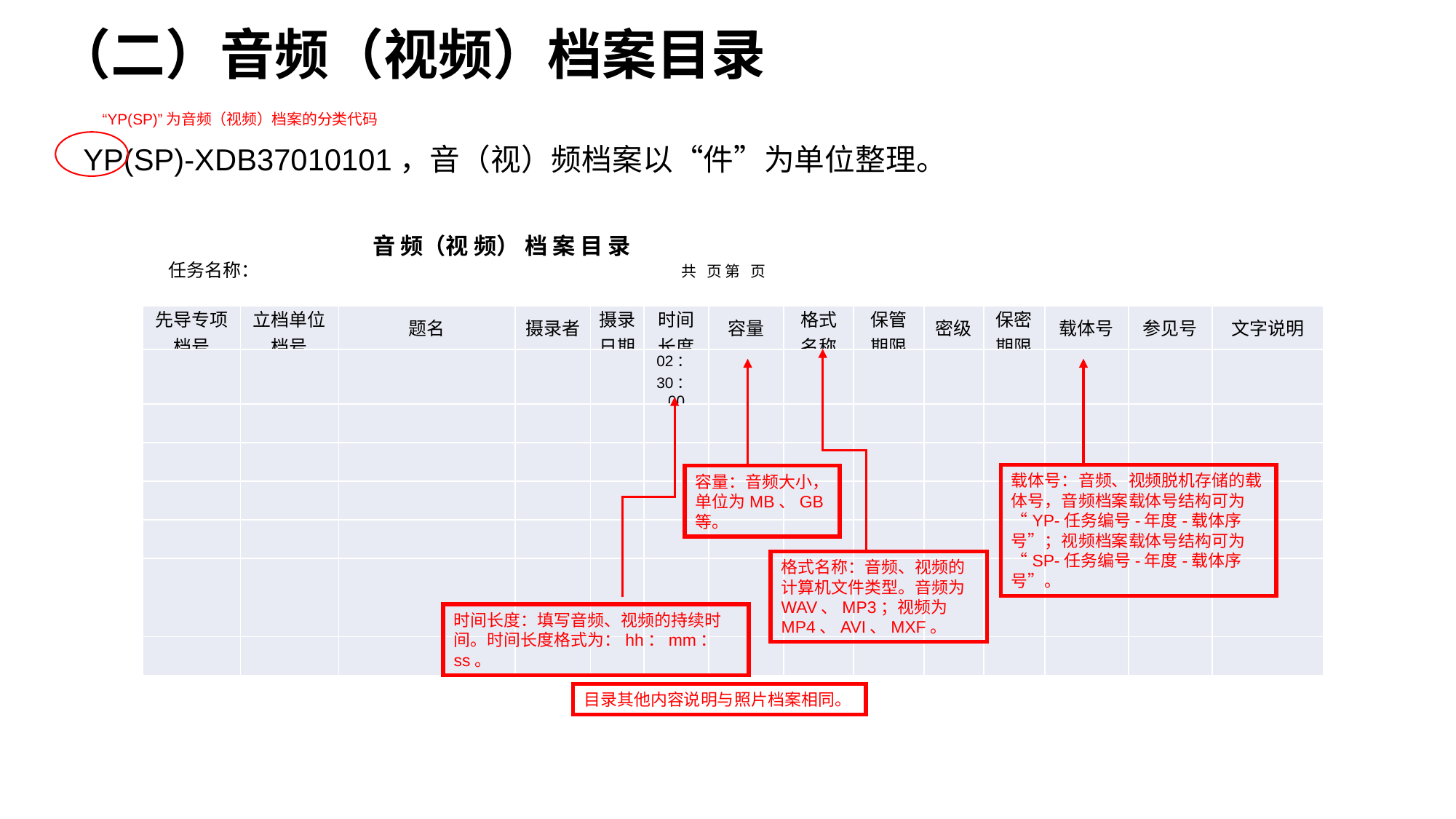

（二）音频（视频）档案目录
“YP(SP)”为音频（视频）档案的分类代码
YP(SP)-XDB37010101，音（视）频档案以“件”为单位整理。

                                       音 频（视 频） 档 案 目 录
任务名称：                                                                                                                          共   页 第   页

| 先导专项档号 | 立档单位档号 | 题名 | 摄录者 | 摄录日期 | 时间长度 | 容量 | 格式名称 | 保管 期限 | 密级 | 保密期限 | 载体号 | 参见号 | 文字说明 |
| --- | --- | --- | --- | --- | --- | --- | --- | --- | --- | --- | --- | --- | --- |
|  |  |  |  |  | 02：30：00 |  |  |  |  |  |  |  |  |
|  |  |  |  |  |  |  |  |  |  |  |  |  |  |
|  |  |  |  |  |  |  |  |  |  |  |  |  |  |
|  |  |  |  |  |  |  |  |  |  |  |  |  |  |
|  |  |  |  |  |  |  |  |  |  |  |  |  |  |
|  |  |  |  |  |  |  |  |  |  |  |  |  |  |
|  |  |  |  |  |  |  |  |  |  |  |  |  |  |
载体号：音频、视频脱机存储的载体号，音频档案载体号结构可为“YP-任务编号-年度-载体序号”；视频档案载体号结构可为“SP-任务编号-年度-载体序号”。
容量：音频大小，单位为MB、GB等。
格式名称：音频、视频的计算机文件类型。音频为WAV、MP3；视频为MP4、AVI、MXF。
时间长度：填写音频、视频的持续时间。时间长度格式为：hh：mm：ss。
目录其他内容说明与照片档案相同。